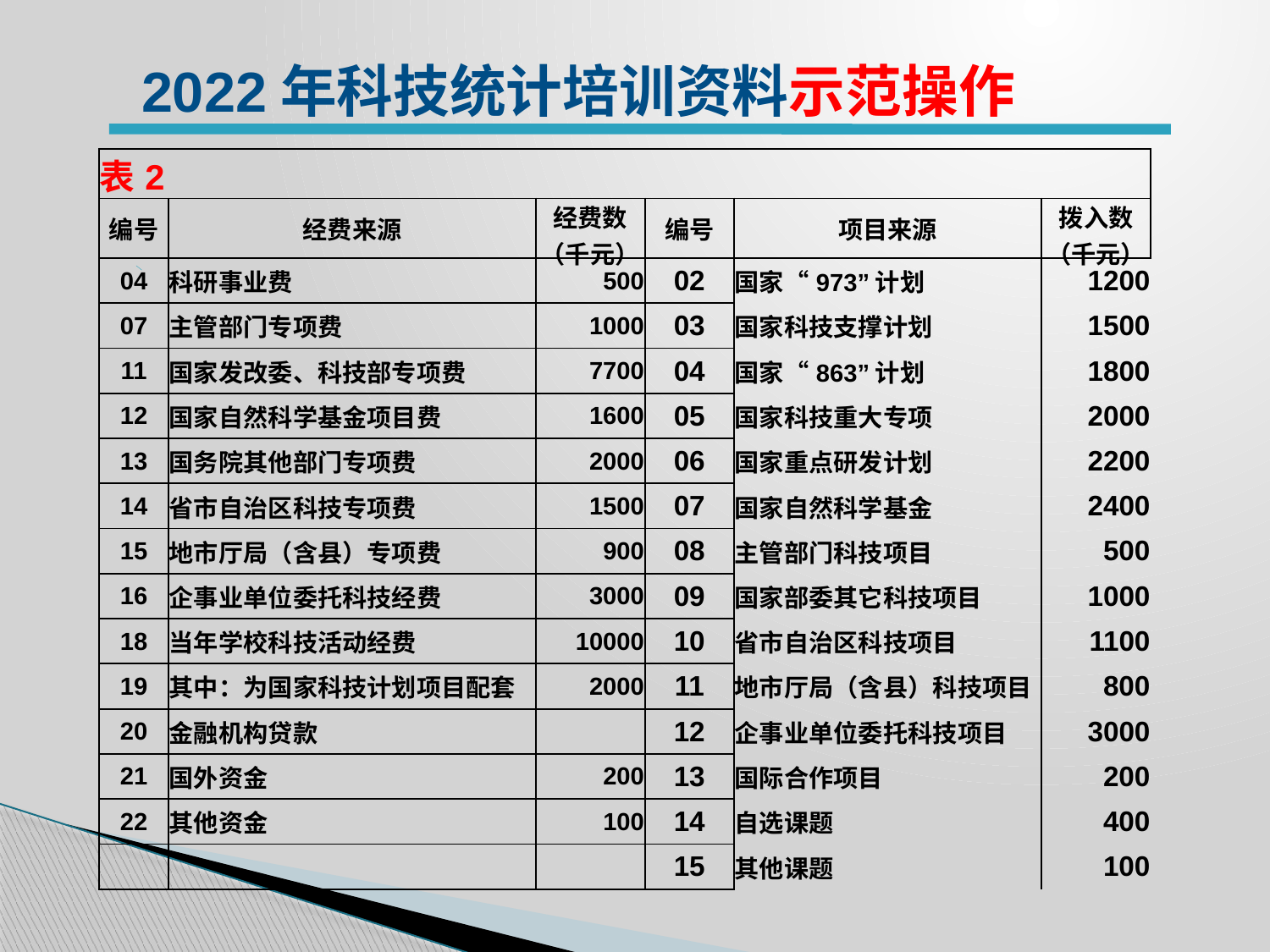

2022年科技统计培训资料示范操作
| 表2 |  |  |  |  |  |
| --- | --- | --- | --- | --- | --- |
| 编号 | 经费来源 | 经费数（千元） | 编号 | 项目来源 | 拨入数（千元） |
| 04 | 科研事业费 | 500 | 02 | 国家“973”计划 | 1200 |
| 07 | 主管部门专项费 | 1000 | 03 | 国家科技支撑计划 | 1500 |
| 11 | 国家发改委、科技部专项费 | 7700 | 04 | 国家“863”计划 | 1800 |
| 12 | 国家自然科学基金项目费 | 1600 | 05 | 国家科技重大专项 | 2000 |
| 13 | 国务院其他部门专项费 | 2000 | 06 | 国家重点研发计划 | 2200 |
| 14 | 省市自治区科技专项费 | 1500 | 07 | 国家自然科学基金 | 2400 |
| 15 | 地市厅局（含县）专项费 | 900 | 08 | 主管部门科技项目 | 500 |
| 16 | 企事业单位委托科技经费 | 3000 | 09 | 国家部委其它科技项目 | 1000 |
| 18 | 当年学校科技活动经费 | 10000 | 10 | 省市自治区科技项目 | 1100 |
| 19 | 其中：为国家科技计划项目配套 | 2000 | 11 | 地市厅局（含县）科技项目 | 800 |
| 20 | 金融机构贷款 |  | 12 | 企事业单位委托科技项目 | 3000 |
| 21 | 国外资金 | 200 | 13 | 国际合作项目 | 200 |
| 22 | 其他资金 | 100 | 14 | 自选课题 | 400 |
|  |  |  | 15 | 其他课题 | 100 |